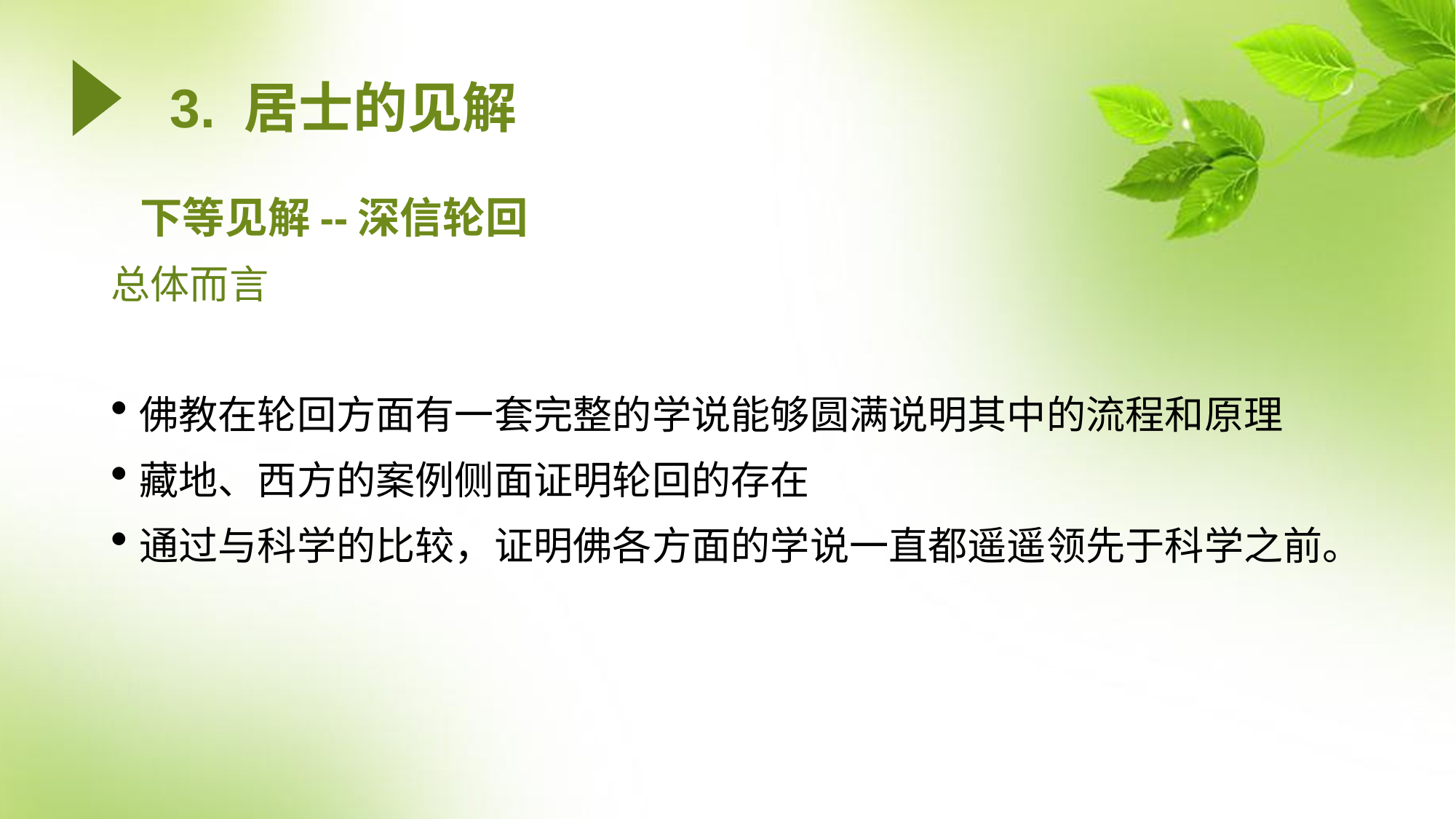

3. 居士的见解
# 下等见解--深信轮回
总体而言

佛教在轮回方面有一套完整的学说能够圆满说明其中的流程和原理
藏地、西方的案例侧面证明轮回的存在
通过与科学的比较，证明佛各方面的学说一直都遥遥领先于科学之前。